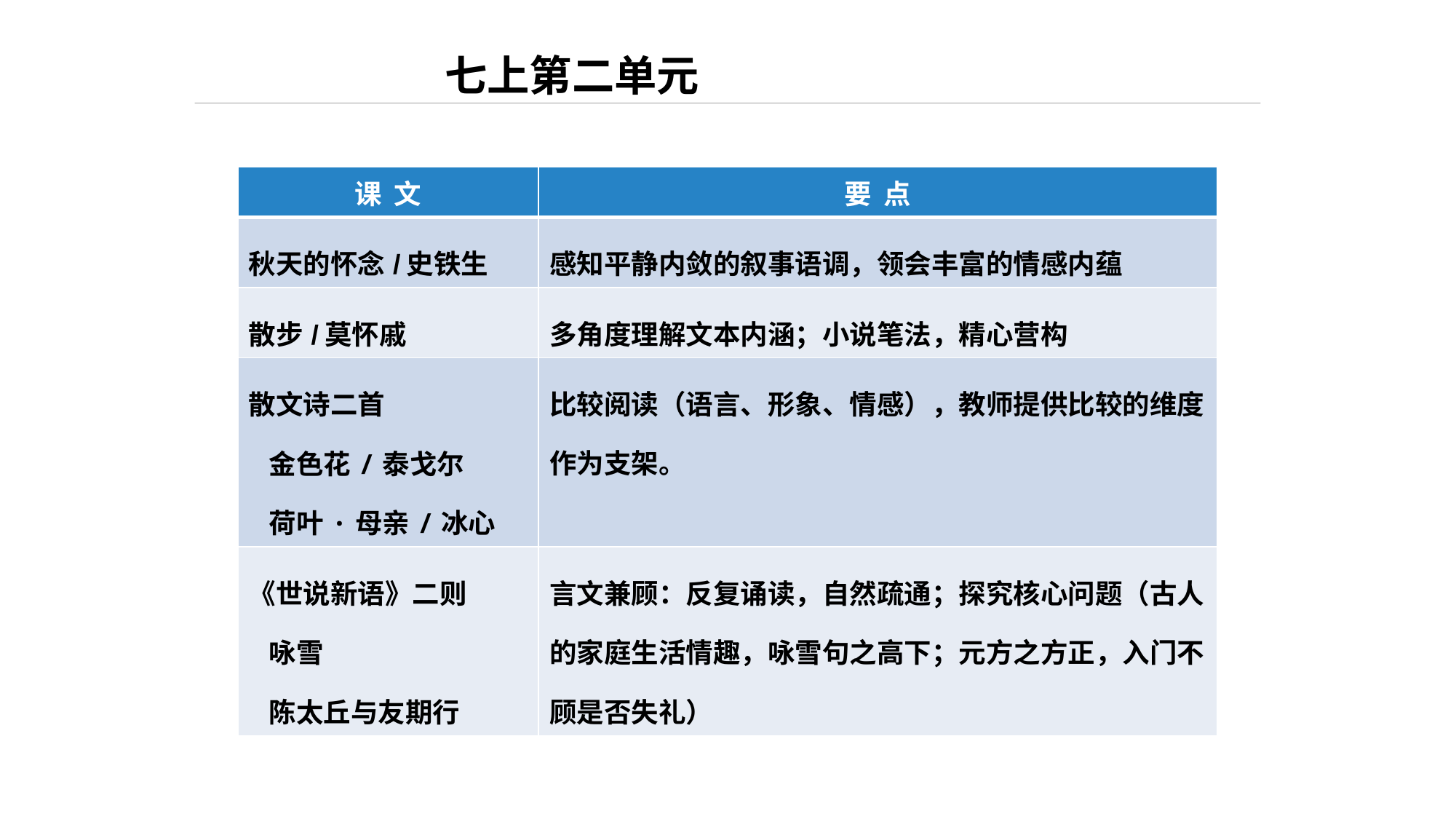

七上第二单元

| 课 文 | 要 点 |
| --- | --- |
| 秋天的怀念/史铁生 | 感知平静内敛的叙事语调，领会丰富的情感内蕴 |
| 散步/莫怀戚 | 多角度理解文本内涵；小说笔法，精心营构 |
| 散文诗二首 金色花/泰戈尔 荷叶·母亲/冰心 | 比较阅读（语言、形象、情感），教师提供比较的维度作为支架。 |
| 《世说新语》二则 咏雪 陈太丘与友期行 | 言文兼顾：反复诵读，自然疏通；探究核心问题（古人的家庭生活情趣，咏雪句之高下；元方之方正，入门不顾是否失礼） |